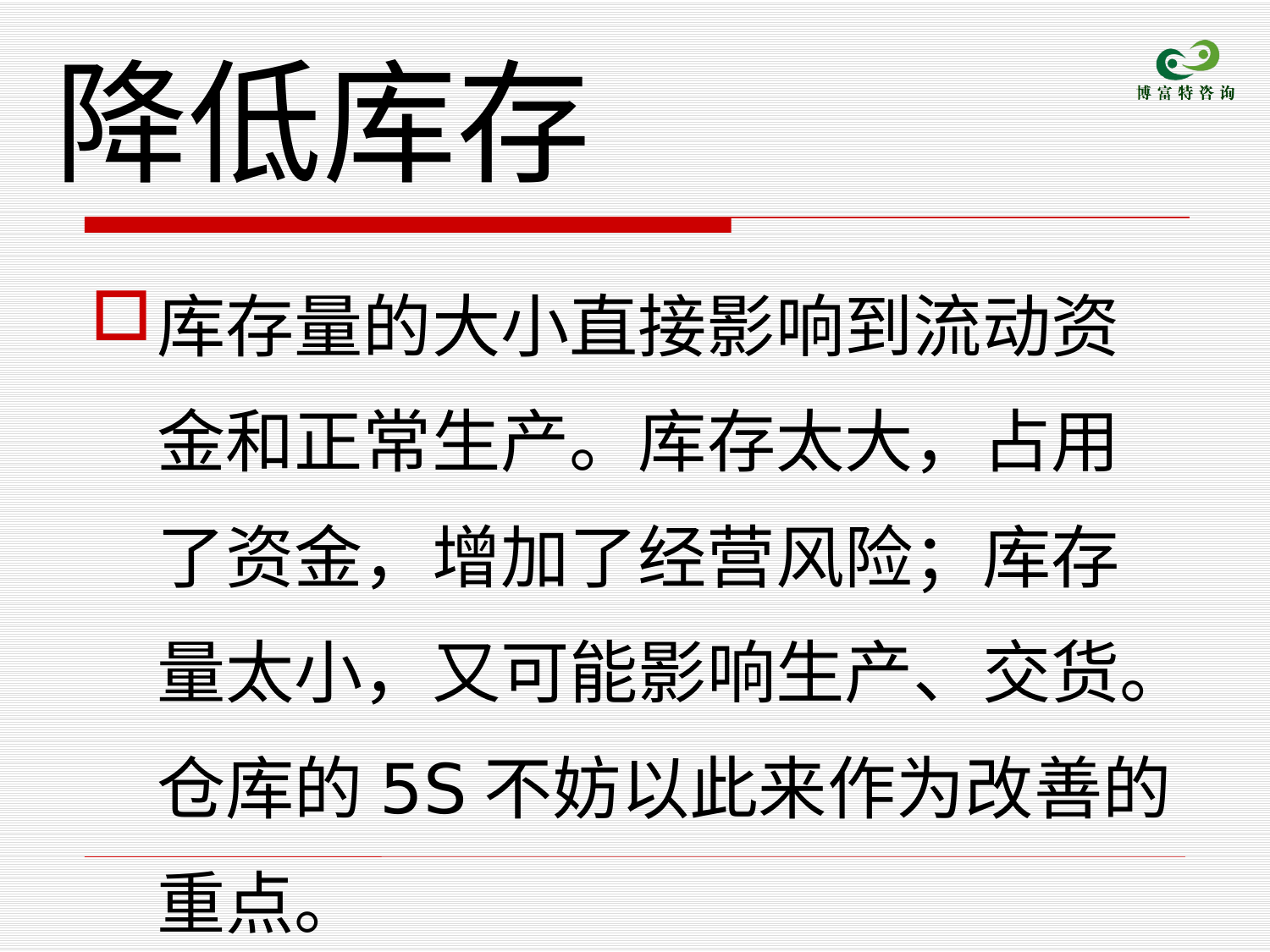

# 降低库存
库存量的大小直接影响到流动资金和正常生产。库存太大，占用了资金，增加了经营风险；库存量太小，又可能影响生产、交货。仓库的5S不妨以此来作为改善的重点。
721